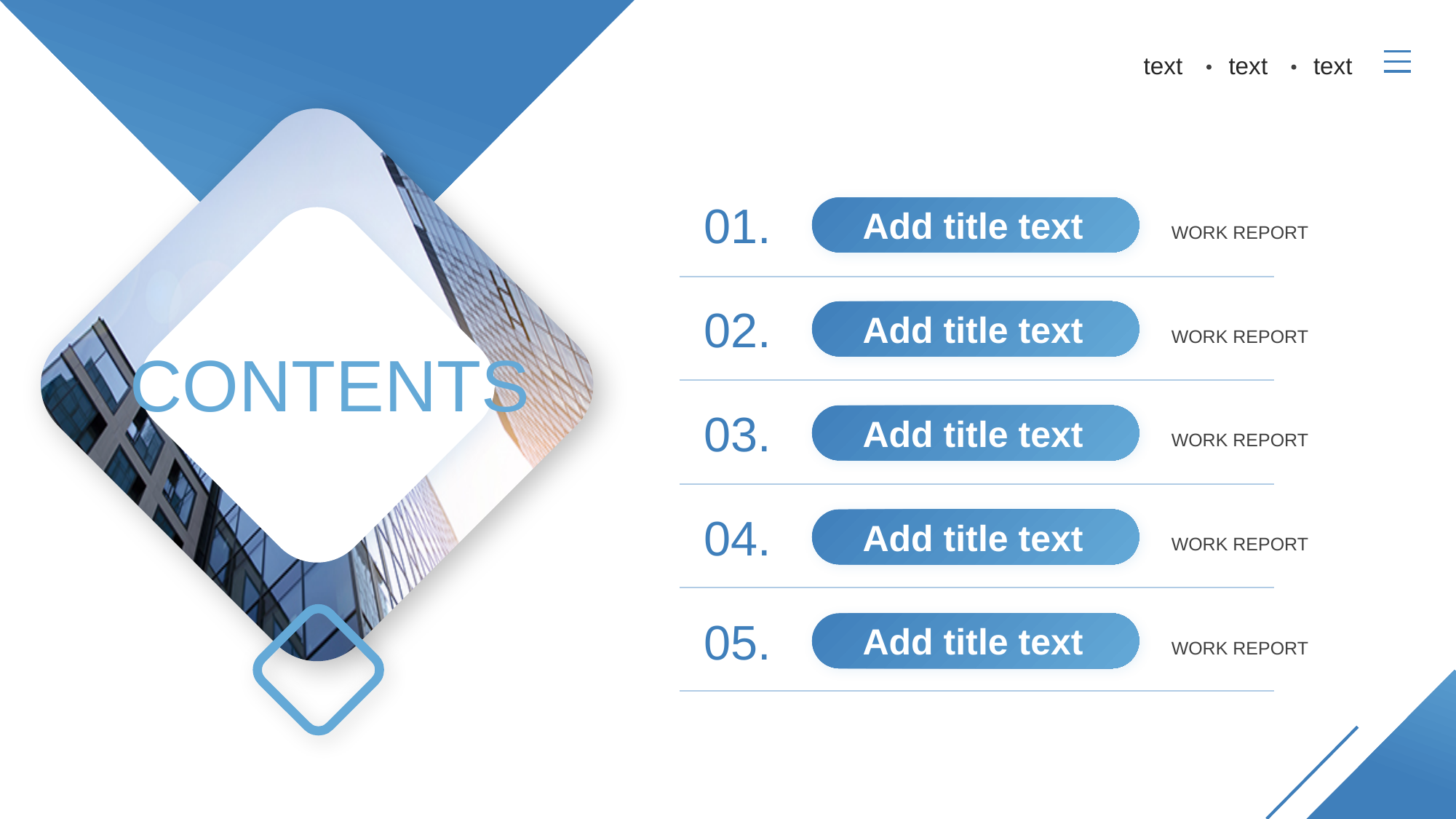

PPT模板 http://www.freeppt7.com/moban/

text
text
text

01.
Add title text
WORK REPORT

02.
Add title text
WORK REPORT

CONTENTS
03.
Add title text
WORK REPORT

04.
Add title text
WORK REPORT

05.
Add title text
WORK REPORT